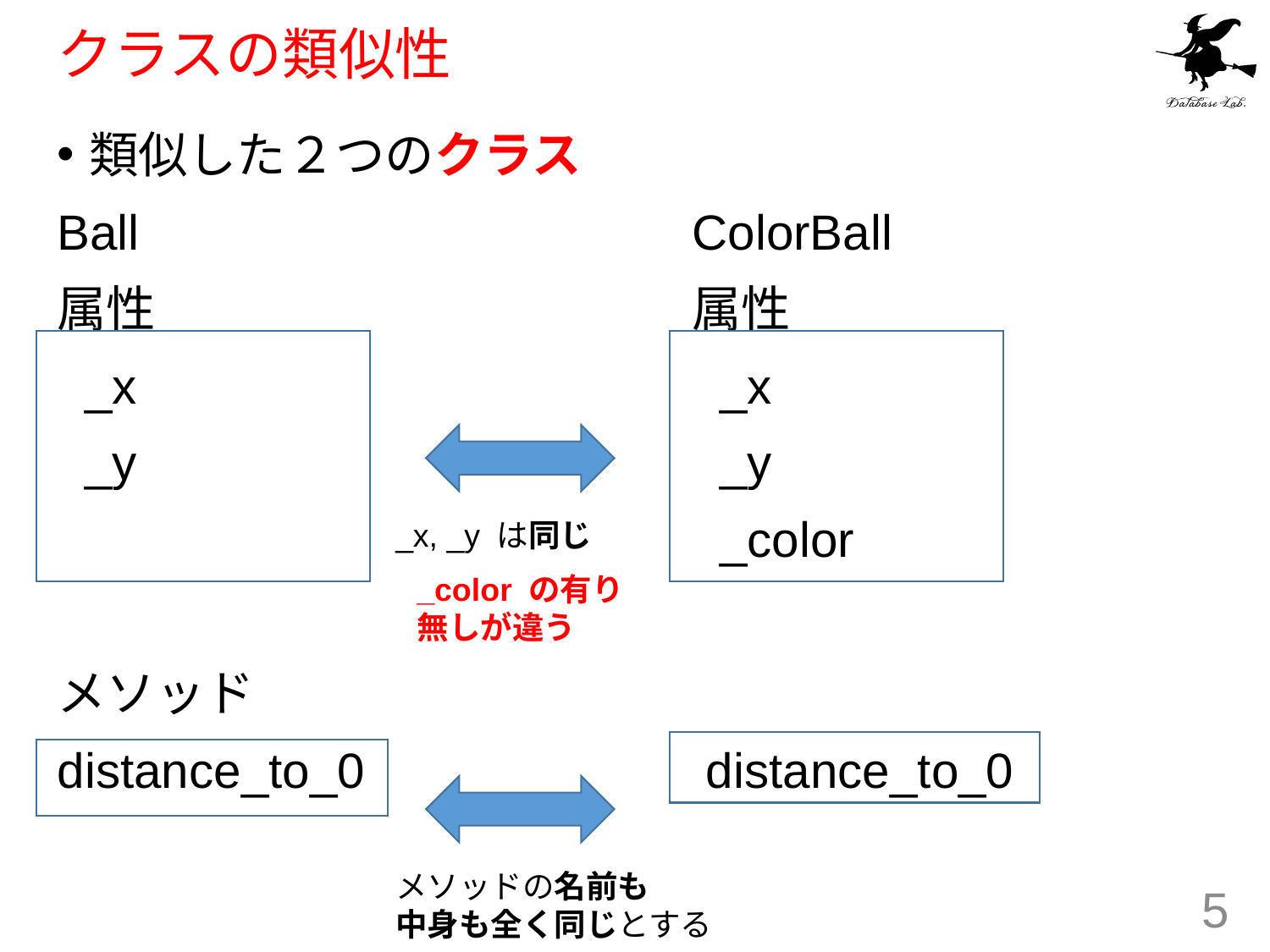

# クラスの類似性
類似した２つのクラス
Ball					ColorBall
属性					属性
  _x					  _x
  _y					  _y
  					  _color

メソッド
distance_to_0			 distance_to_0

_x, _y は同じ
_color の有り
無しが違う

メソッドの名前も
中身も全く同じとする
5